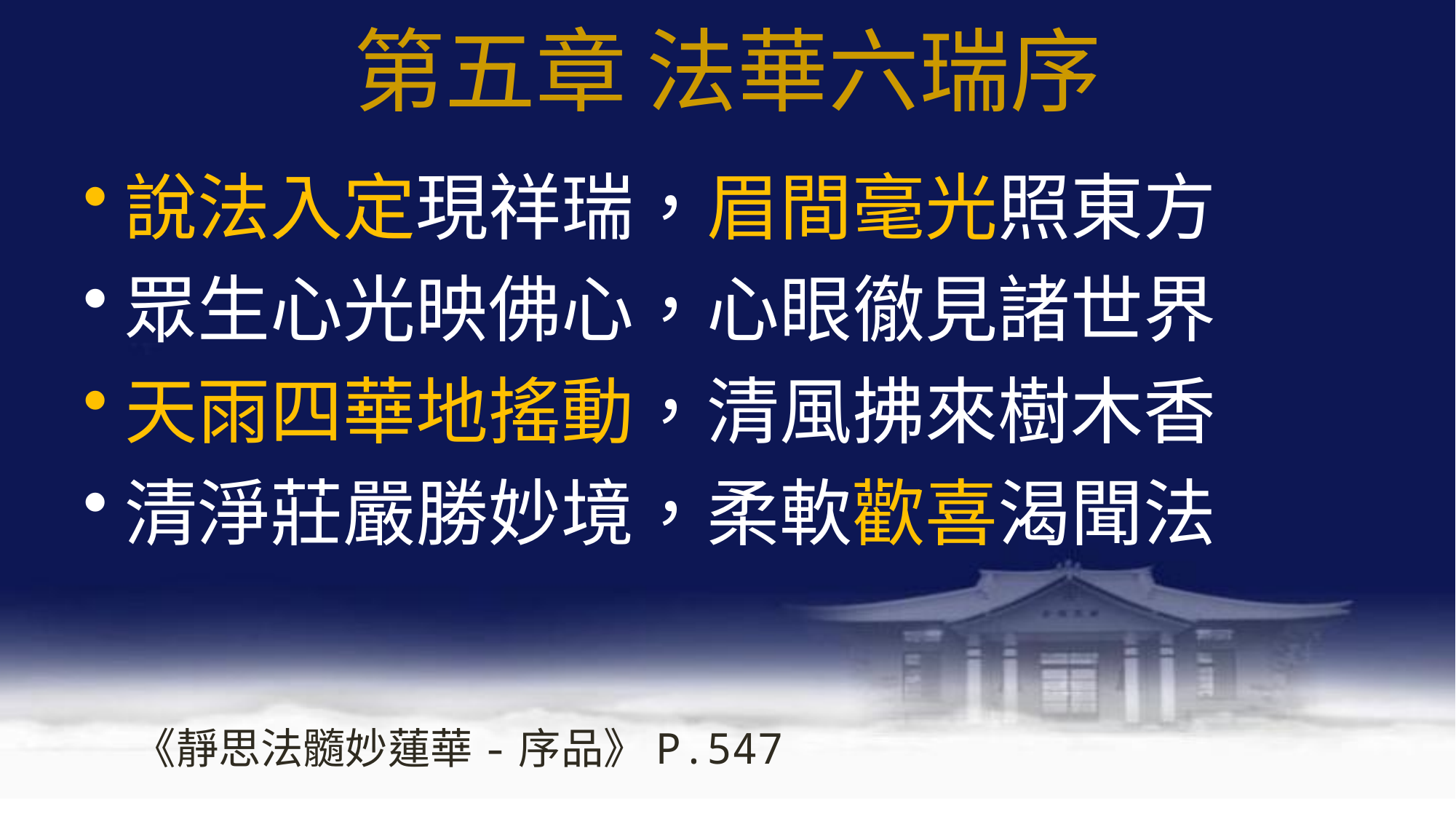

# 第五章 法華六瑞序
說法入定現祥瑞，眉間毫光照東方
眾生心光映佛心，心眼徹見諸世界
天雨四華地搖動，清風拂來樹木香
清淨莊嚴勝妙境，柔軟歡喜渴聞法

《靜思法髓妙蓮華-序品》P.547